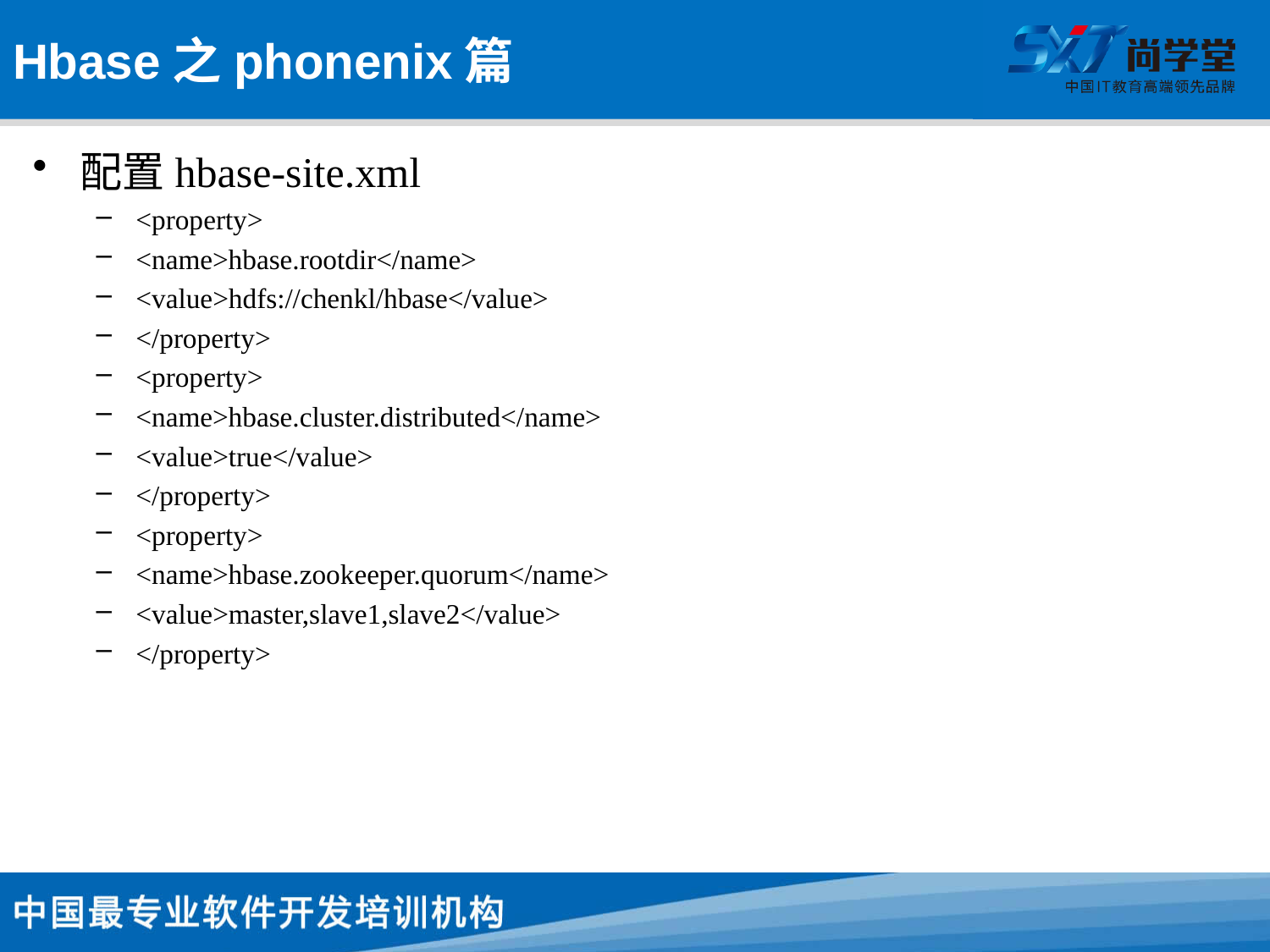

# Hbase之phonenix篇
配置hbase-site.xml
<property>
<name>hbase.rootdir</name>
<value>hdfs://chenkl/hbase</value>
</property>
<property>
<name>hbase.cluster.distributed</name>
<value>true</value>
</property>
<property>
<name>hbase.zookeeper.quorum</name>
<value>master,slave1,slave2</value>
</property>